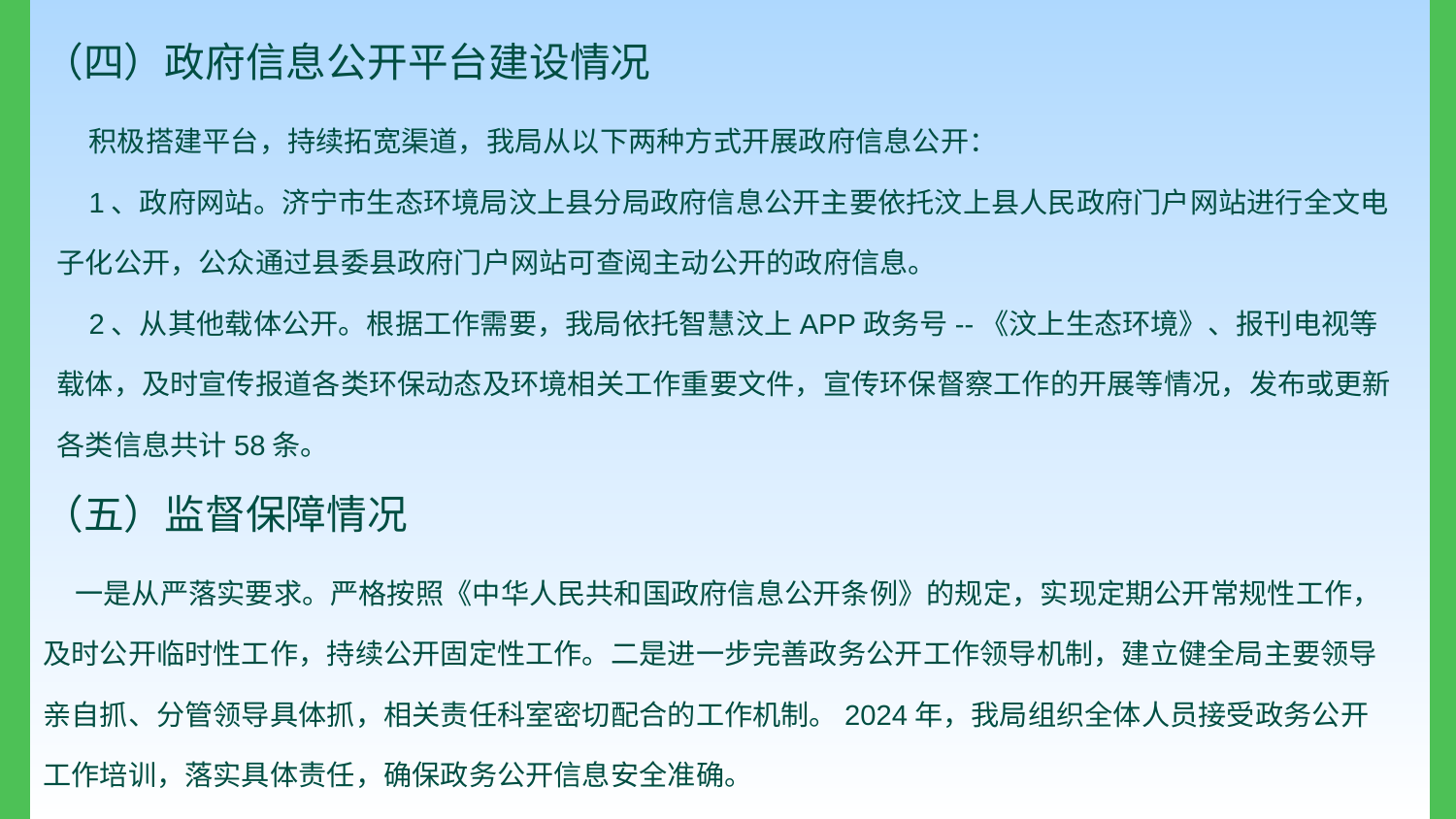

（四）政府信息公开平台建设情况

    积极搭建平台，持续拓宽渠道，我局从以下两种方式开展政府信息公开：
    1、政府网站。济宁市生态环境局汶上县分局政府信息公开主要依托汶上县人民政府门户网站进行全文电子化公开，公众通过县委县政府门户网站可查阅主动公开的政府信息。
    2、从其他载体公开。根据工作需要，我局依托智慧汶上APP政务号--《汶上生态环境》、报刊电视等载体，及时宣传报道各类环保动态及环境相关工作重要文件，宣传环保督察工作的开展等情况，发布或更新各类信息共计58条。
（五）监督保障情况

    一是从严落实要求。严格按照《中华人民共和国政府信息公开条例》的规定，实现定期公开常规性工作，及时公开临时性工作，持续公开固定性工作。二是进一步完善政务公开工作领导机制，建立健全局主要领导亲自抓、分管领导具体抓，相关责任科室密切配合的工作机制。2024年，我局组织全体人员接受政务公开工作培训，落实具体责任，确保政务公开信息安全准确。